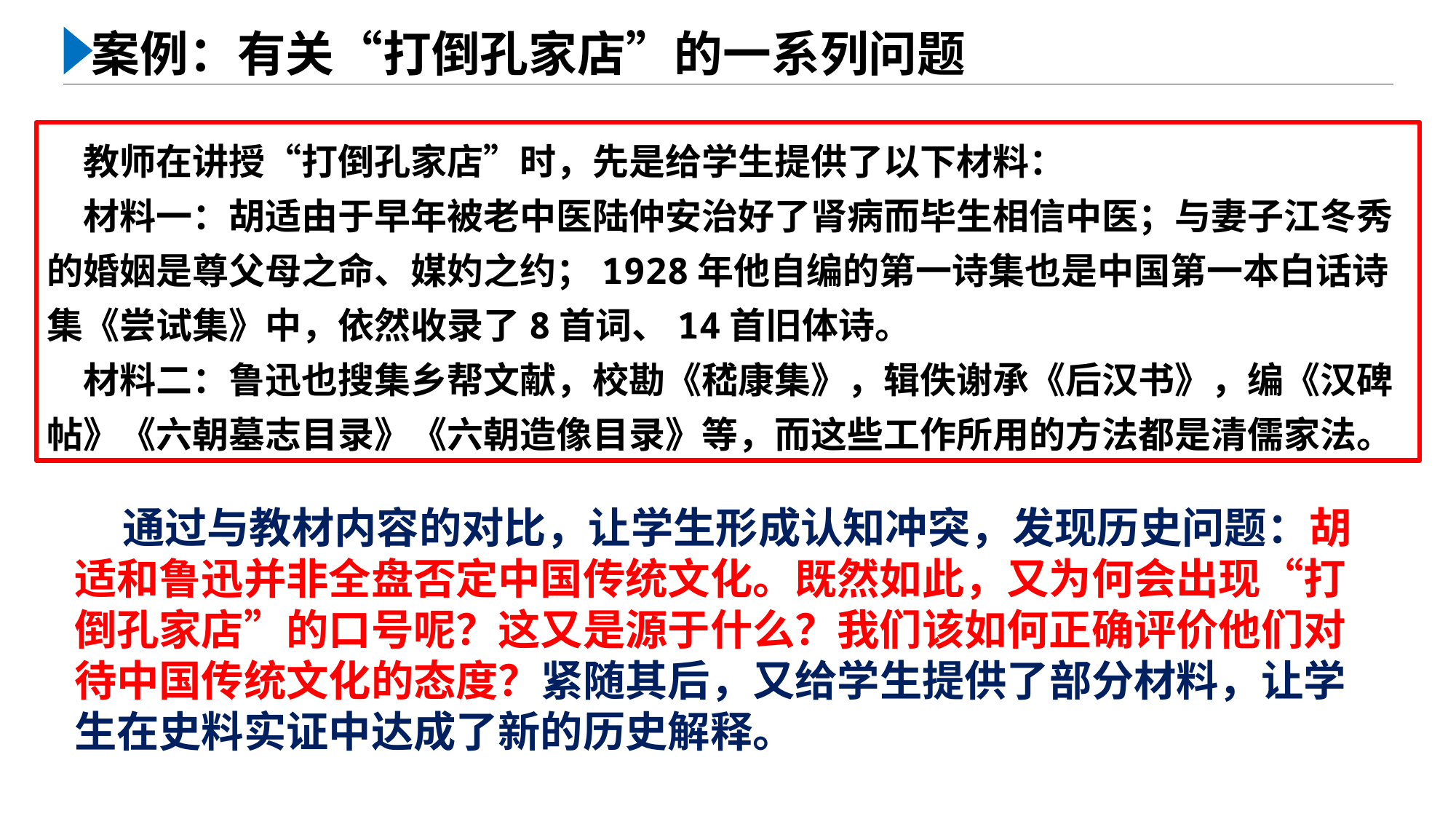

案例：有关“打倒孔家店”的一系列问题

教师在讲授“打倒孔家店”时，先是给学生提供了以下材料：
材料一：胡适由于早年被老中医陆仲安治好了肾病而毕生相信中医；与妻子江冬秀的婚姻是尊父母之命、媒妁之约；1928年他自编的第一诗集也是中国第一本白话诗集《尝试集》中，依然收录了8首词、14首旧体诗。
材料二：鲁迅也搜集乡帮文献，校勘《嵇康集》，辑佚谢承《后汉书》，编《汉碑帖》《六朝墓志目录》《六朝造像目录》等，而这些工作所用的方法都是清儒家法。
    通过与教材内容的对比，让学生形成认知冲突，发现历史问题：胡适和鲁迅并非全盘否定中国传统文化。既然如此，又为何会出现“打倒孔家店”的口号呢？这又是源于什么？我们该如何正确评价他们对待中国传统文化的态度？紧随其后，又给学生提供了部分材料，让学生在史料实证中达成了新的历史解释。